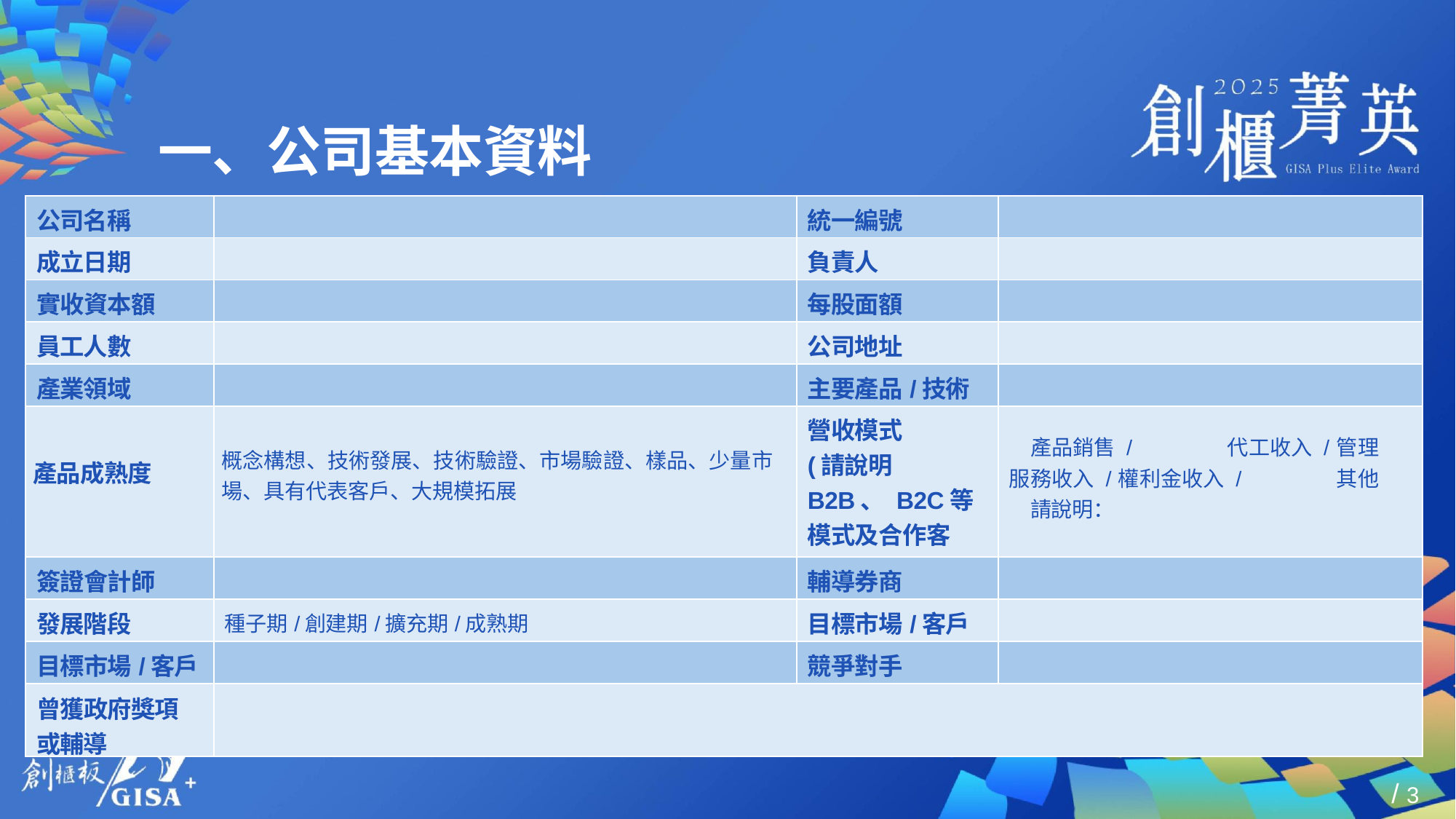

# 一、公司基本資料
| 公司名稱 |  | 統一編號 |  |
| --- | --- | --- | --- |
| 成立日期 |  | 負責人 |  |
| 實收資本額 |  | 每股面額 |  |
| 員工人數 |  | 公司地址 |  |
| 產業領域 |  | 主要產品/技術 |  |
| 產品成熟度 | 概念構想、技術發展、技術驗證、市場驗證、樣品、少量市場、具有代表客戶、大規模拓展 | 營收模式 (請說明B2B、 B2C等模式及合作客戶) | 產品銷售/ 代工收入/ 管理服務收入/ 權利金收入/ 其他 請說明： |
| 簽證會計師 |  | 輔導券商 |  |
| 發展階段 | 種子期/創建期/擴充期/成熟期 | 目標市場/客戶 |  |
| 目標市場/客戶 |  | 競爭對手 |  |
| 曾獲政府獎項或輔導 |  |  |  |
/ 3